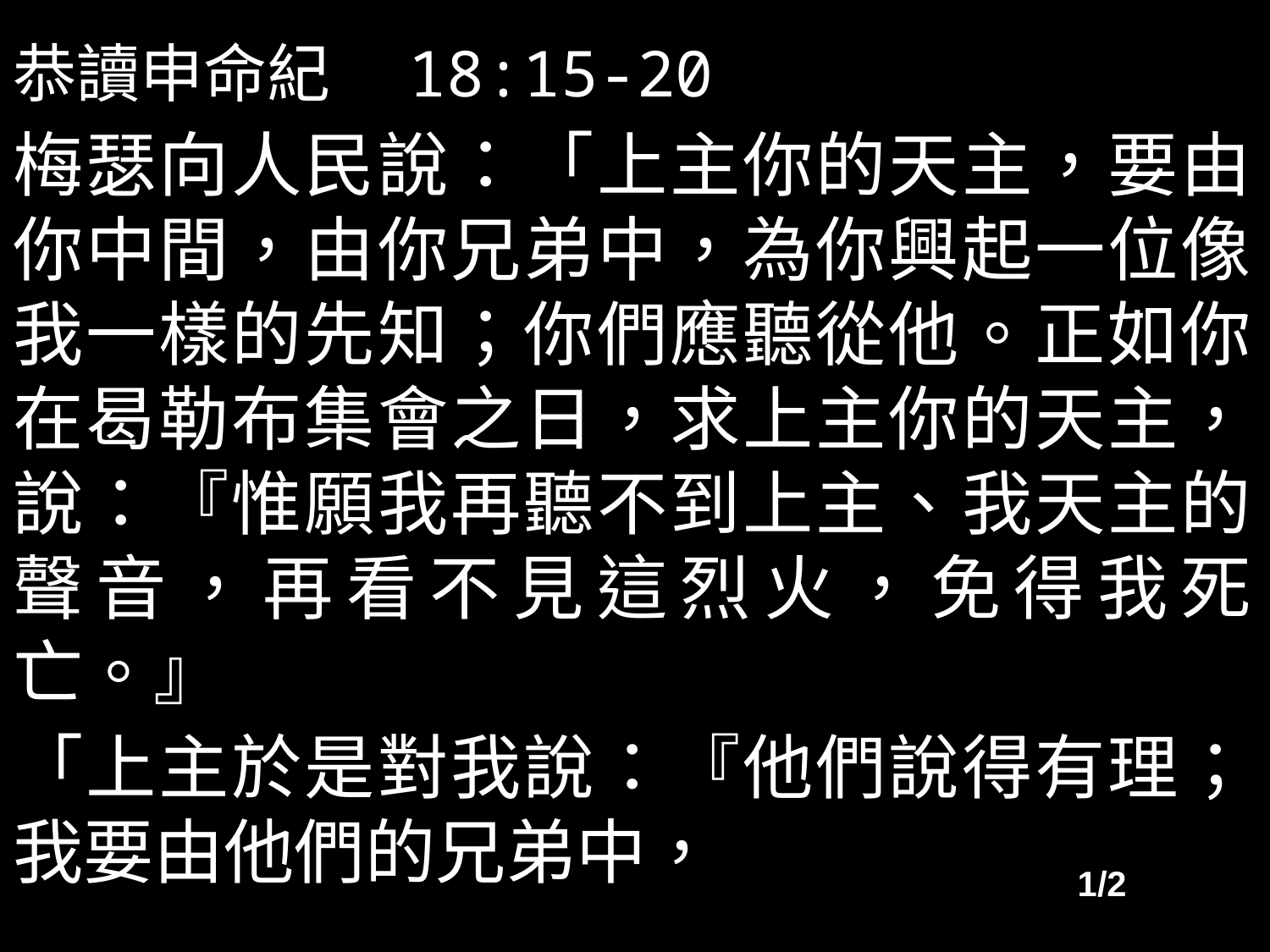

恭讀申命紀　18:15-20
梅瑟向人民說：「上主你的天主，要由你中間，由你兄弟中，為你興起一位像我一樣的先知；你們應聽從他。正如你在曷勒布集會之日，求上主你的天主，說：『惟願我再聽不到上主、我天主的聲音，再看不見這烈火，免得我死亡。』
「上主於是對我說：『他們說得有理；我要由他們的兄弟中，
1/2